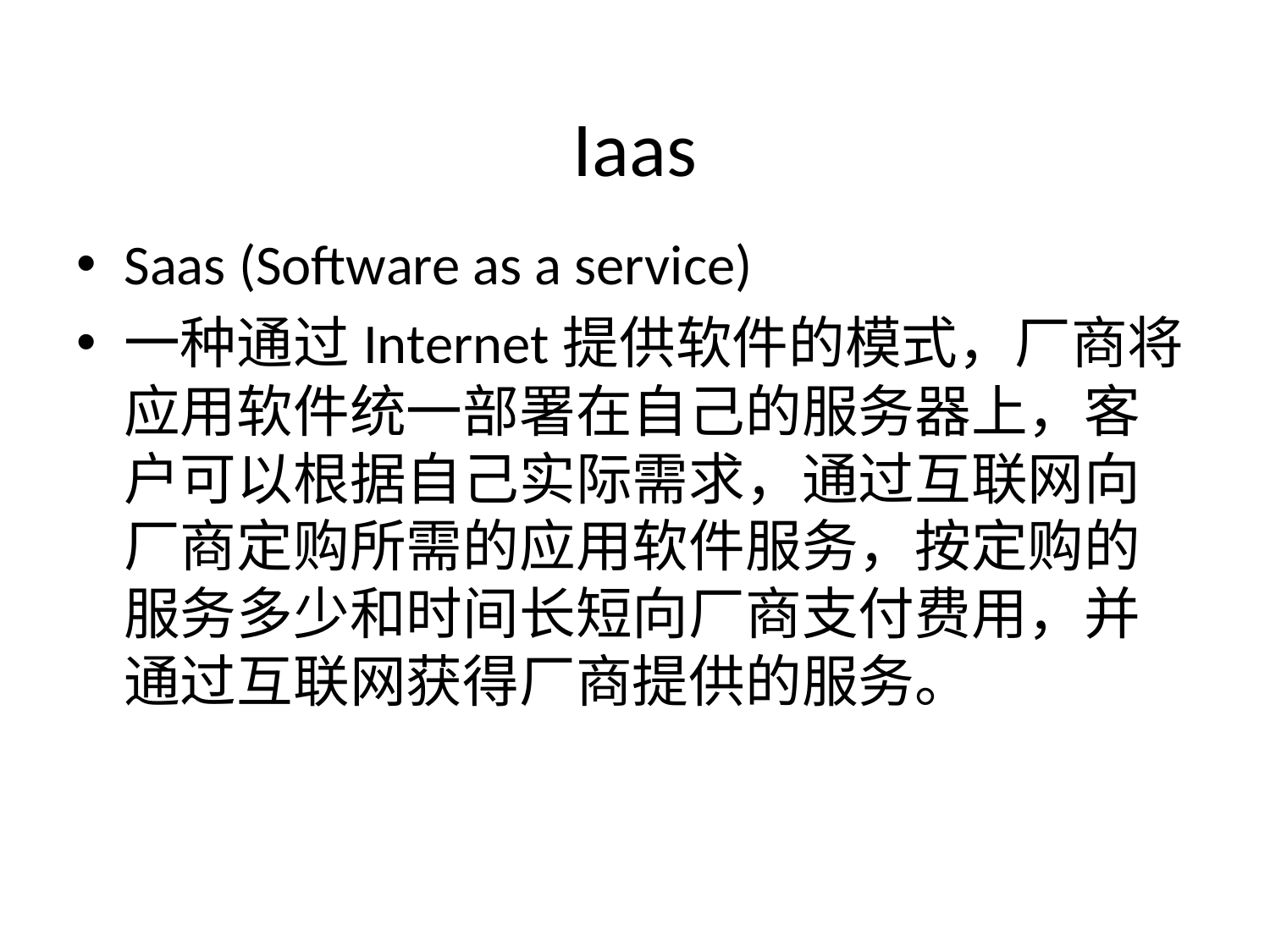

# Iaas
Saas (Software as a service)
一种通过Internet提供软件的模式，厂商将应用软件统一部署在自己的服务器上，客户可以根据自己实际需求，通过互联网向厂商定购所需的应用软件服务，按定购的服务多少和时间长短向厂商支付费用，并通过互联网获得厂商提供的服务。